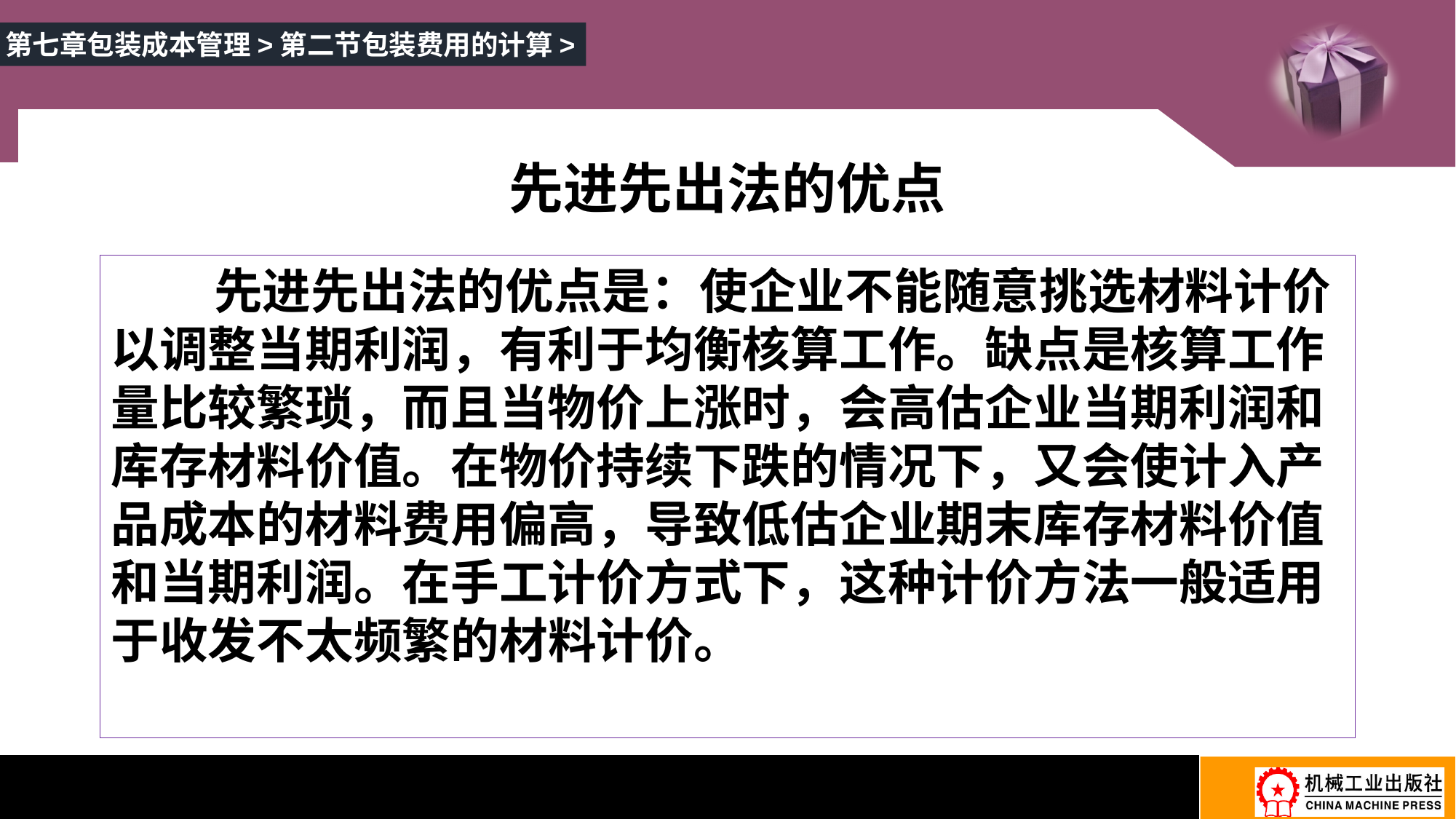

第七章包装成本管理>第二节包装费用的计算>
# 先进先出法的优点
先进先出法的优点是：使企业不能随意挑选材料计价以调整当期利润，有利于均衡核算工作。缺点是核算工作量比较繁琐，而且当物价上涨时，会高估企业当期利润和库存材料价值。在物价持续下跌的情况下，又会使计入产品成本的材料费用偏高，导致低估企业期末库存材料价值和当期利润。在手工计价方式下，这种计价方法一般适用于收发不太频繁的材料计价。